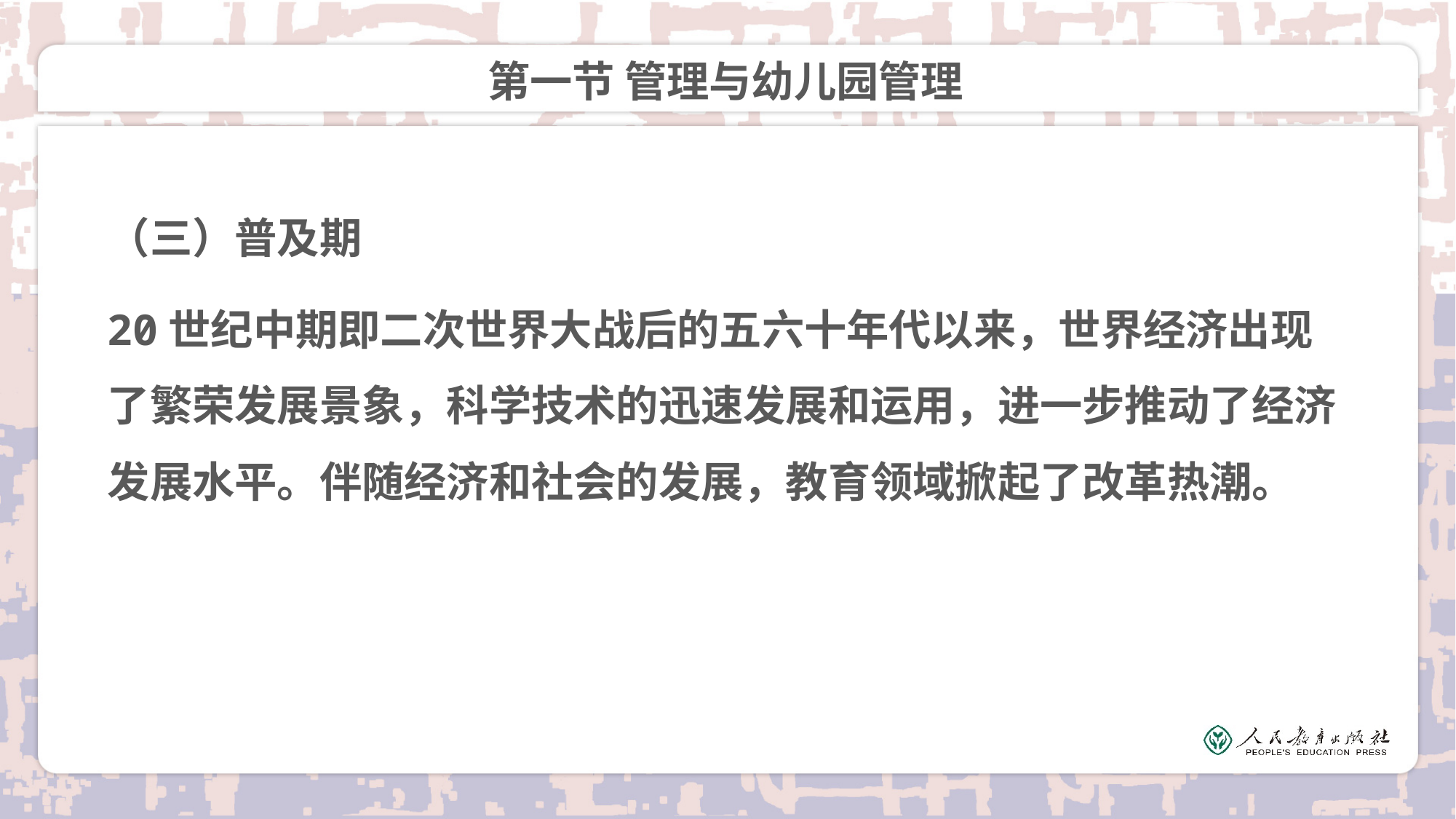

# 第一节 管理与幼儿园管理
（三）普及期
20世纪中期即二次世界大战后的五六十年代以来，世界经济出现了繁荣发展景象，科学技术的迅速发展和运用，进一步推动了经济发展水平。伴随经济和社会的发展，教育领域掀起了改革热潮。